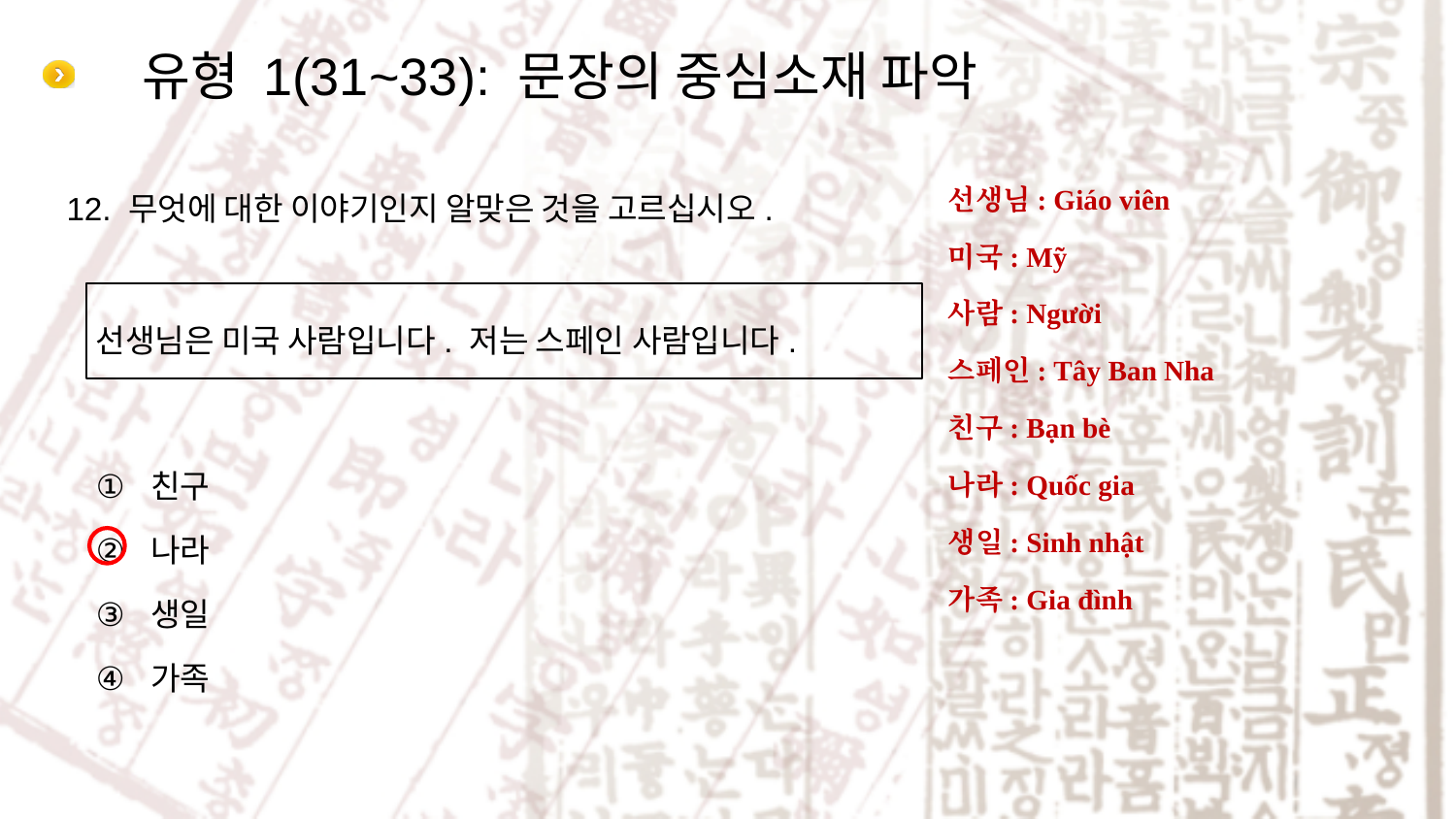

# 유형 1(31~33): 문장의 중심소재 파악
선생님: Giáo viên
미국: Mỹ
사람: Người
스페인: Tây Ban Nha
친구: Bạn bè
나라: Quốc gia
생일: Sinh nhật
가족: Gia đình
12. 무엇에 대한 이야기인지 알맞은 것을 고르십시오.
선생님은 미국 사람입니다. 저는 스페인 사람입니다.
친구
나라
생일
가족